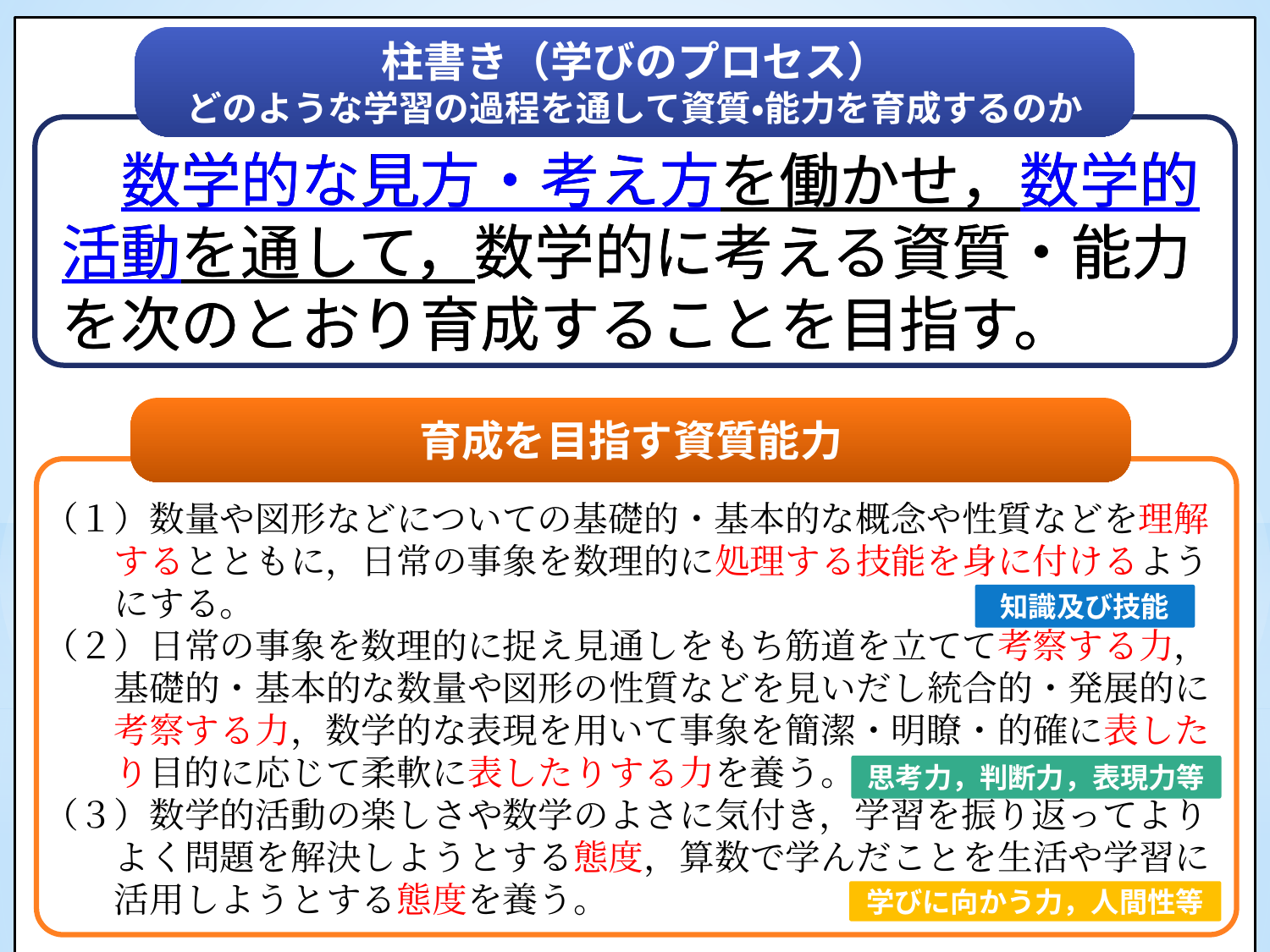

柱書き（学びのプロセス）
どのような学習の過程を通して資質・能力を育成するのか

　数学的な見方・考え方を働かせ，数学的活動を通して，数学的に考える資質・能力を次のとおり育成することを目指す。
　数学的な見方・考え方を働かせ，数学的活動を通して，数学的に考える資質・能力を次のとおり育成することを目指す。
育成を目指す資質能力

（１）数量や図形などについての基礎的・基本的な概念や性質などを理解
　　するとともに，日常の事象を数理的に処理する技能を身に付けるよう
　　にする。
（２）日常の事象を数理的に捉え見通しをもち筋道を立てて考察する力，
　　基礎的・基本的な数量や図形の性質などを見いだし統合的・発展的に
　　考察する力，数学的な表現を用いて事象を簡潔・明瞭・的確に表した
　　り目的に応じて柔軟に表したりする力を養う。
（３）数学的活動の楽しさや数学のよさに気付き，学習を振り返ってより
　　よく問題を解決しようとする態度，算数で学んだことを生活や学習に
　　活用しようとする態度を養う。

知識及び技能
思考力，判断力，表現力等
学びに向かう力，人間性等